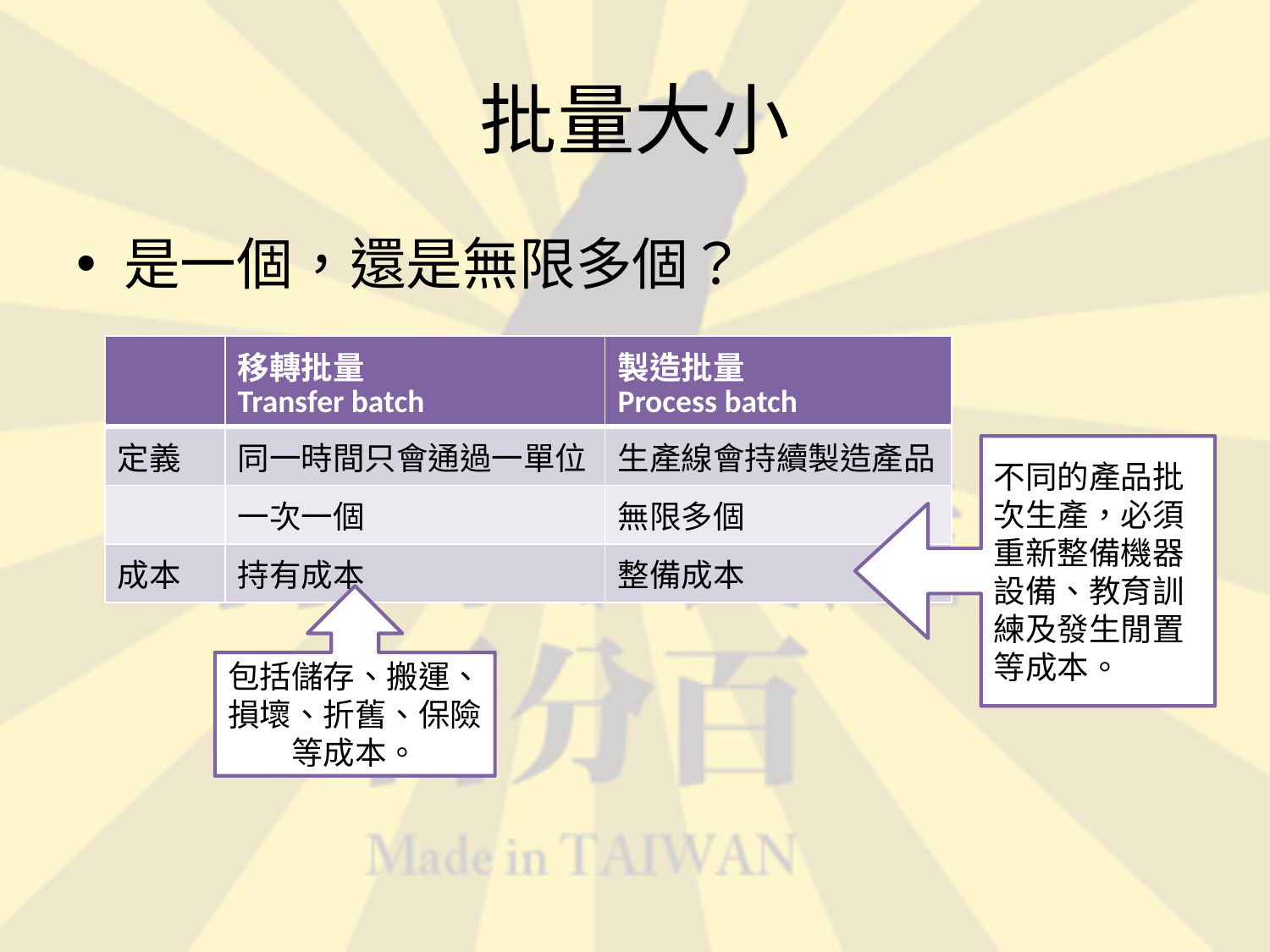

# 批量大小
是一個，還是無限多個？

|  | 移轉批量 Transfer batch | 製造批量 Process batch |
| --- | --- | --- |
| 定義 | 同一時間只會通過一單位 | 生產線會持續製造產品 |
|  | 一次一個 | 無限多個 |
| 成本 | 持有成本 | 整備成本 |
不同的產品批次生產，必須重新整備機器設備、教育訓練及發生閒置等成本。
包括儲存、搬運、損壞、折舊、保險等成本。